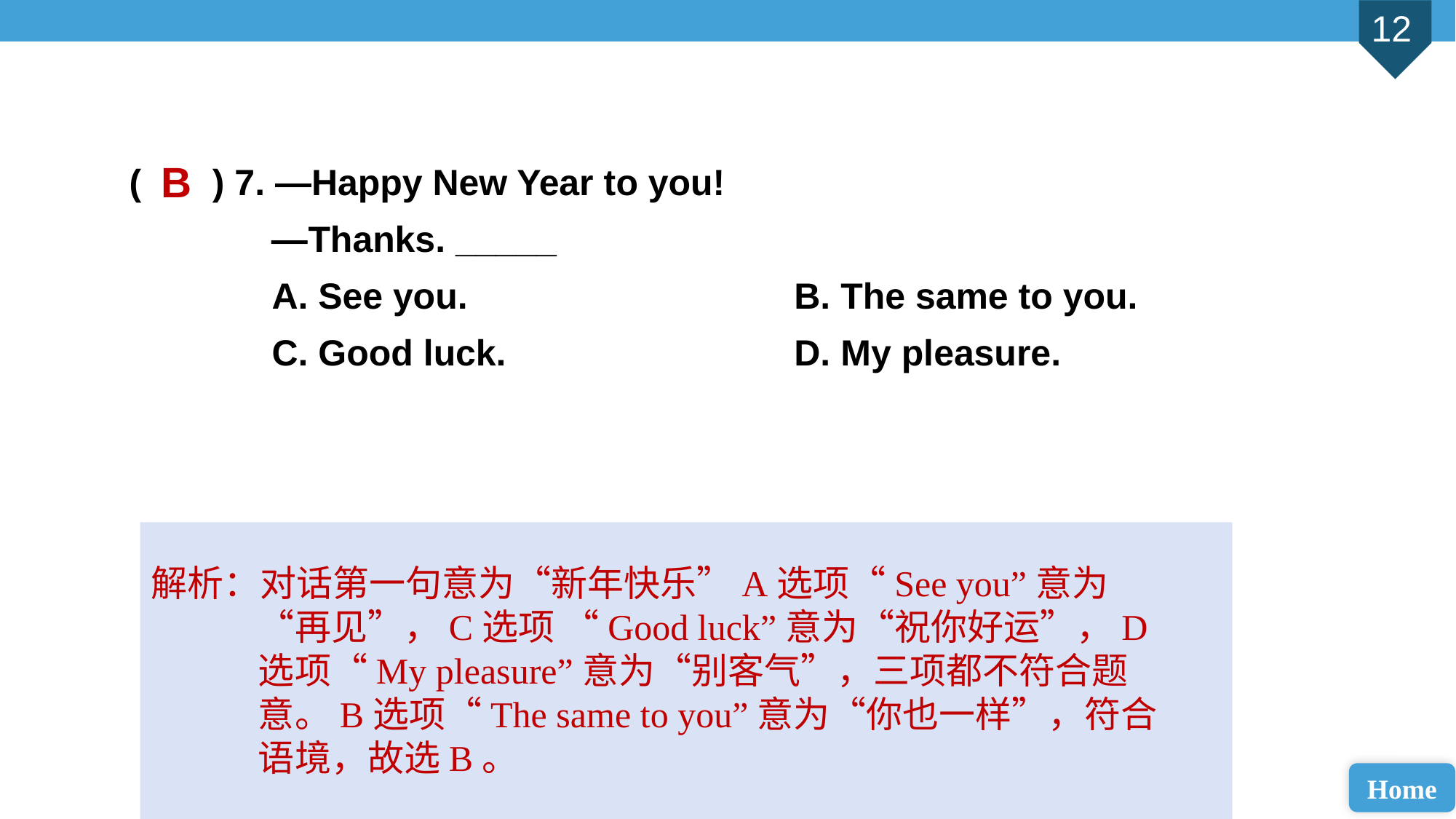

(       ) 7. —Happy New Year to you!
              —Thanks. _____
              A. See you.			 B. The same to you.
              C. Good luck.			 D. My pleasure.
B

解析：对话第一句意为“新年快乐”A选项“See you”意为“再见”，C选项 “Good luck”意为“祝你好运”，D选项“My pleasure”意为“别客气”，三项都不符合题意。B选项“The same to you”意为“你也一样”，符合语境，故选B。